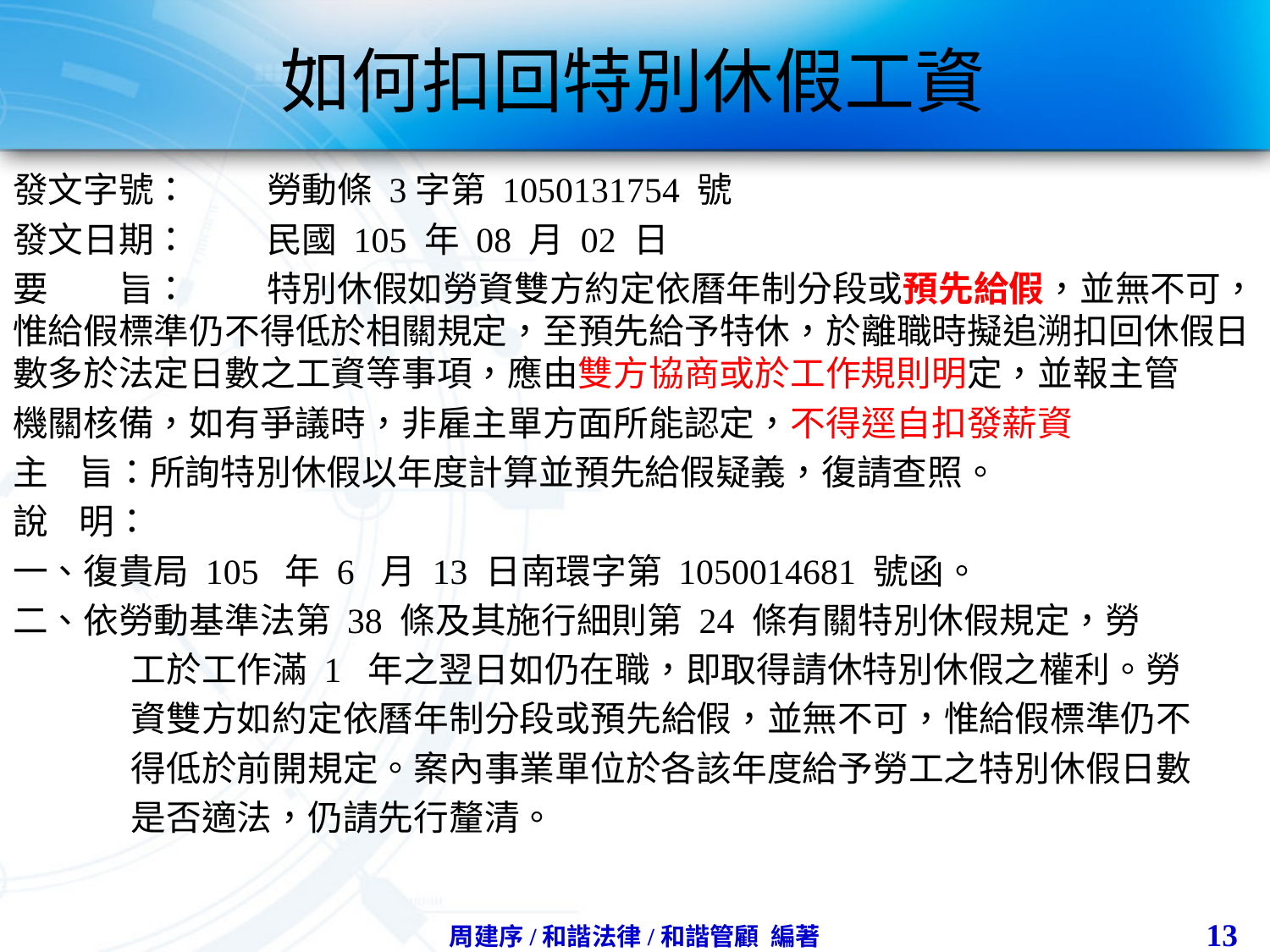

# 如何扣回特別休假工資
發文字號：	勞動條 3字第 1050131754 號
發文日期：	民國 105 年 08 月 02 日
要　　旨：	特別休假如勞資雙方約定依曆年制分段或預先給假，並無不可，惟給假標準仍不得低於相關規定，至預先給予特休，於離職時擬追溯扣回休假日數多於法定日數之工資等事項，應由雙方協商或於工作規則明定，並報主管
機關核備，如有爭議時，非雇主單方面所能認定，不得逕自扣發薪資
主    旨：所詢特別休假以年度計算並預先給假疑義，復請查照。
說    明：
一、復貴局 105  年 6  月 13 日南環字第 1050014681 號函。
二、依勞動基準法第 38 條及其施行細則第 24 條有關特別休假規定，勞
              工於工作滿 1  年之翌日如仍在職，即取得請休特別休假之權利。勞
              資雙方如約定依曆年制分段或預先給假，並無不可，惟給假標準仍不
              得低於前開規定。案內事業單位於各該年度給予勞工之特別休假日數
              是否適法，仍請先行釐清。

13
周建序/和諧法律/和諧管顧  編著